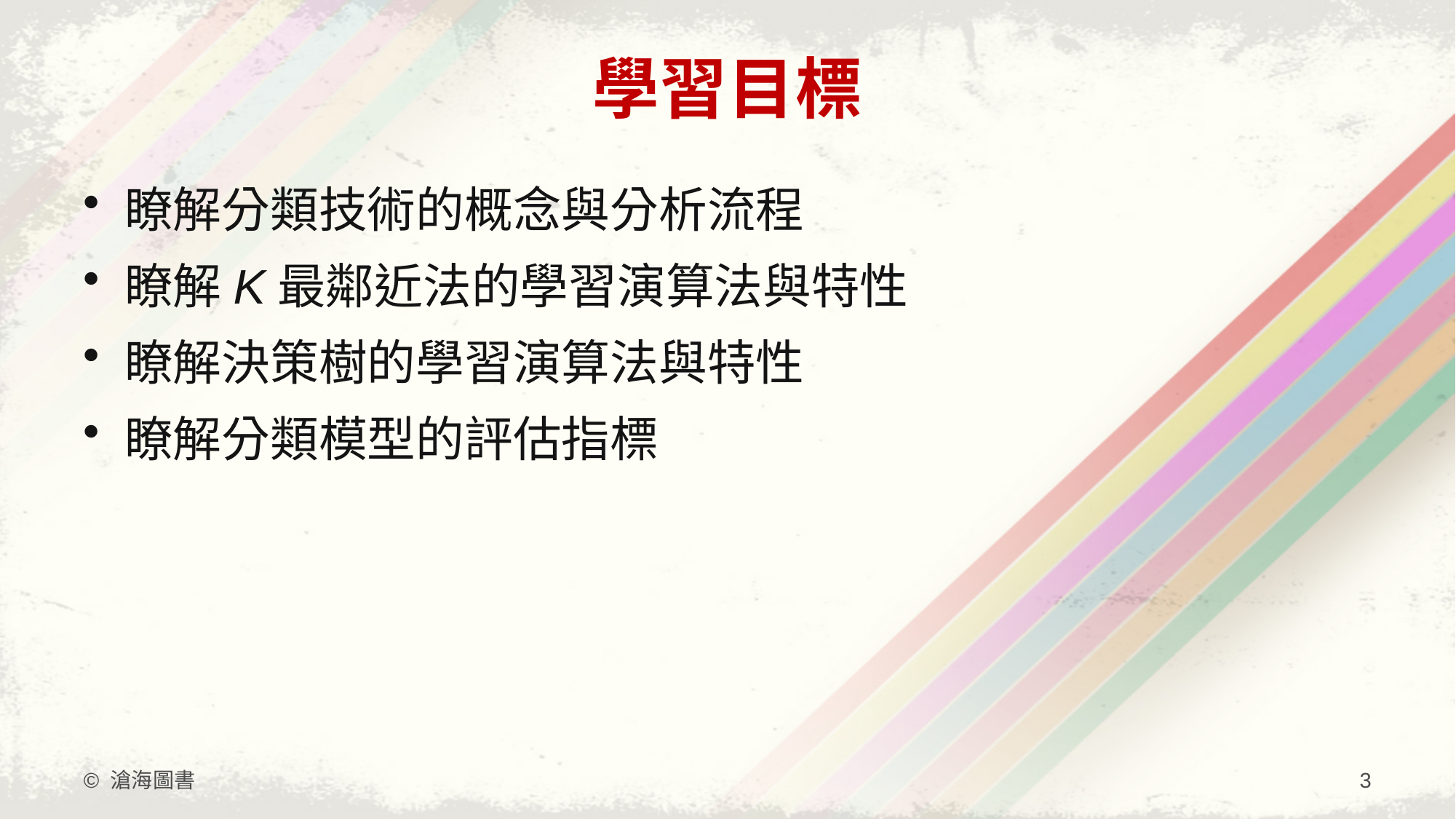

# 學習目標
瞭解分類技術的概念與分析流程
瞭解K最鄰近法的學習演算法與特性
瞭解決策樹的學習演算法與特性
瞭解分類模型的評估指標
© 滄海圖書

3